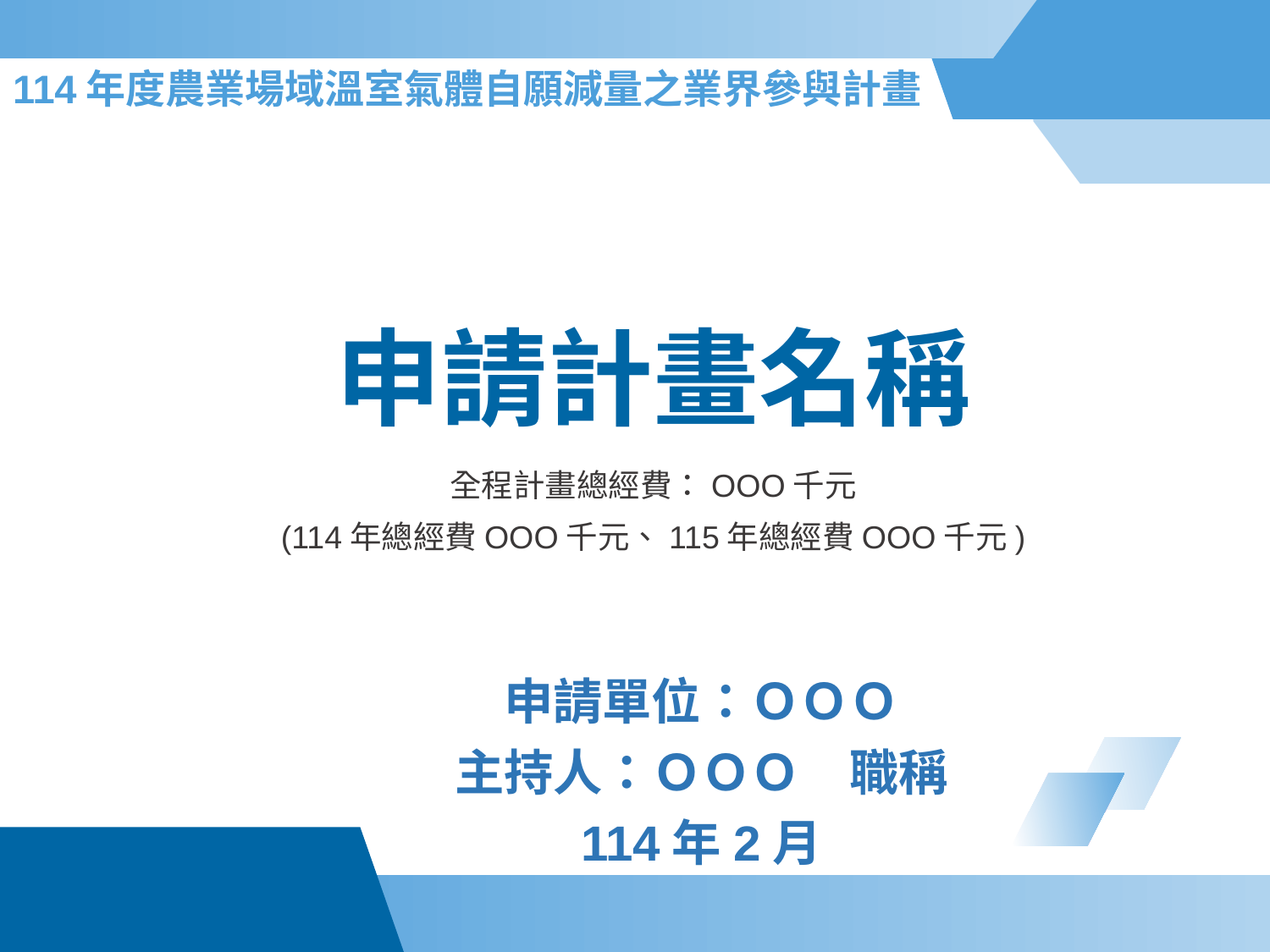

114年度農業場域溫室氣體自願減量之業界參與計畫
# 申請計畫名稱
全程計畫總經費：OOO千元
(114年總經費OOO千元、115年總經費OOO千元)
申請單位：ＯＯＯ
主持人：ＯＯＯ　職稱
114年2月